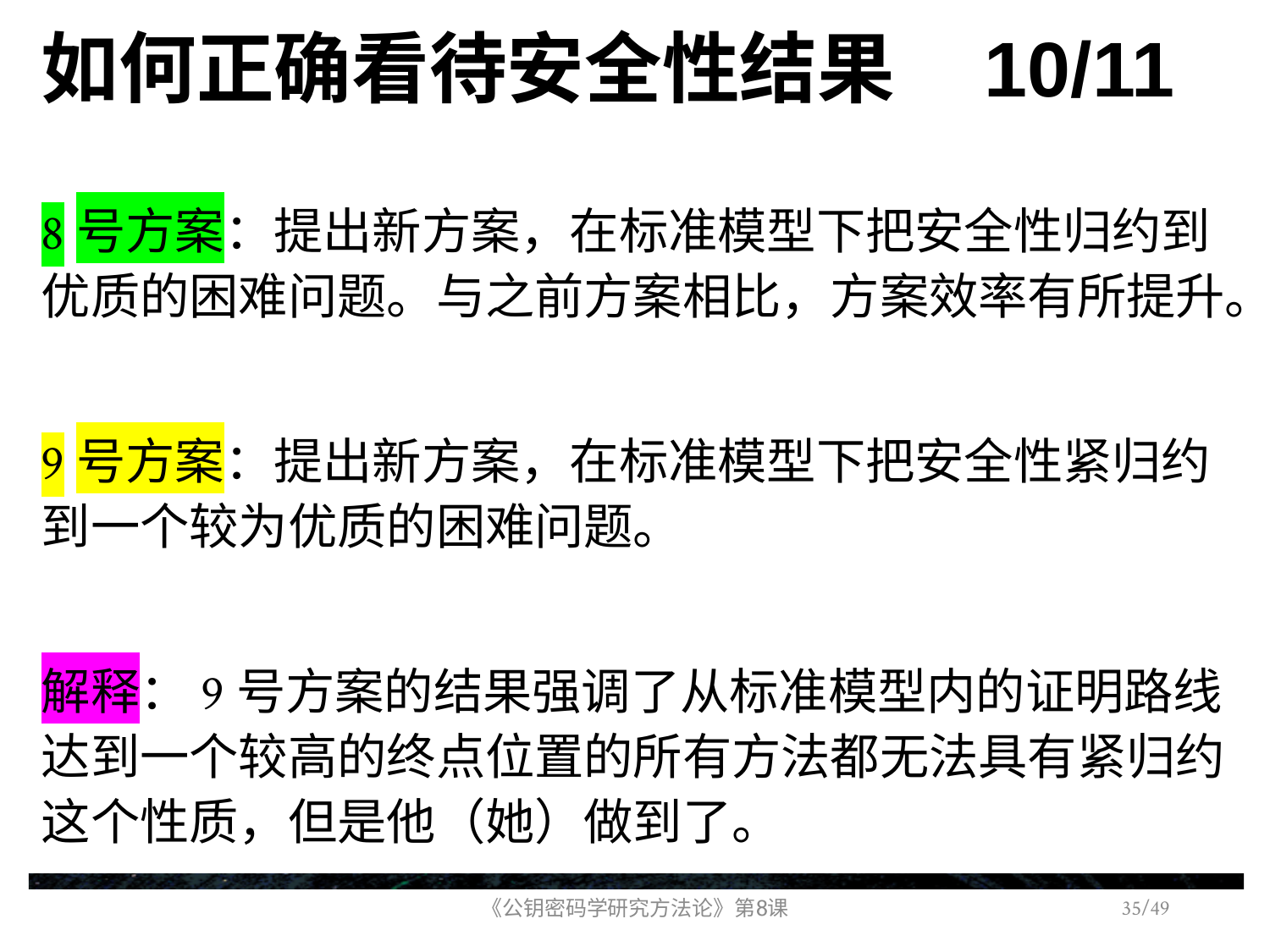

# 如何正确看待安全性结果    10/11
8号方案：提出新方案，在标准模型下把安全性归约到优质的困难问题。与之前方案相比，方案效率有所提升。

9号方案：提出新方案，在标准模型下把安全性紧归约到一个较为优质的困难问题。

解释：9号方案的结果强调了从标准模型内的证明路线达到一个较高的终点位置的所有方法都无法具有紧归约这个性质，但是他（她）做到了。
《公钥密码学研究方法论》第8课
35/49